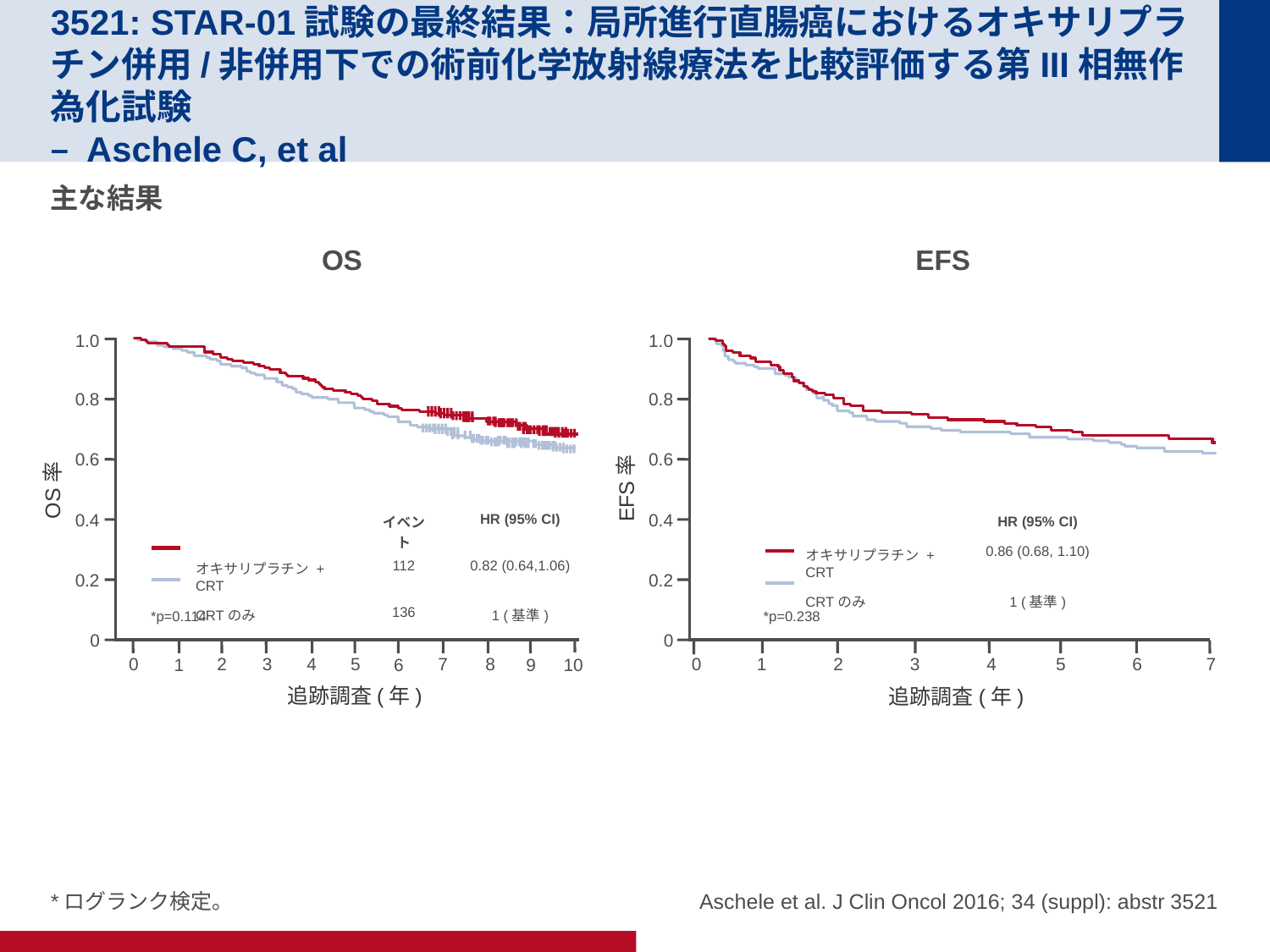

# 3521: STAR-01試験の最終結果：局所進行直腸癌におけるオキサリプラチン併用/非併用下での術前化学放射線療法を比較評価する第III相無作為化試験 – Aschele C, et al
主な結果

	    	OS				           EFS
1.0

0.8
0.6
0.4
0.2
0
1.0

0.8
0.6
0.4
0.2
0
EFS率
*p=0.238
0
1
2
3
4
5
6
7
追跡調査(年)

OS率
|  | イベント | HR (95% CI) |
| --- | --- | --- |
| オキサリプラチン + CRT | 112 | 0.82 (0.64,1.06) |
| CRTのみ | 136 | 1 (基準) |
|  | HR (95% CI) |
| --- | --- |
| オキサリプラチン + CRT | 0.86 (0.68, 1.10) |
| CRTのみ | 1 (基準) |
*p=0.114

0

2

3

4

5

7

8

1

6

9

10

追跡調査(年)
*ログランク検定。
Aschele et al. J Clin Oncol 2016; 34 (suppl): abstr 3521